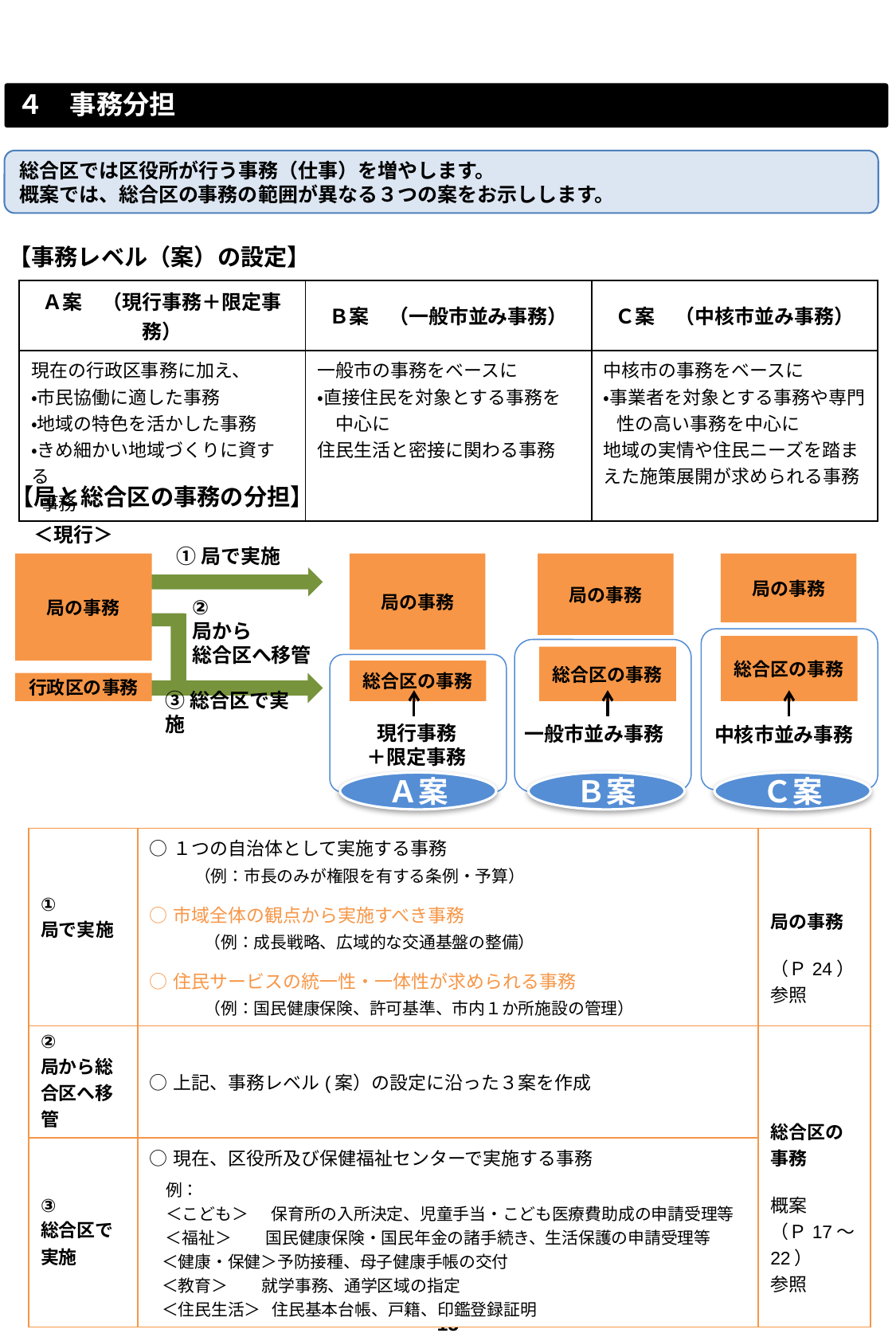

４　事務分担
総合区では区役所が行う事務（仕事）を増やします。
概案では、総合区の事務の範囲が異なる３つの案をお示しします。
【事務レベル（案）の設定】
| Ａ案　（現行事務＋限定事務） | Ｂ案　（一般市並み事務） | Ｃ案　（中核市並み事務） |
| --- | --- | --- |
| 現在の行政区事務に加え、 ・市民協働に適した事務 ・地域の特色を活かした事務 ・きめ細かい地域づくりに資する 事務 | 一般市の事務をベースに ・直接住民を対象とする事務を 　中心に 住民生活と密接に関わる事務 | 中核市の事務をベースに ・事業者を対象とする事務や専門 性の高い事務を中心に 地域の実情や住民ニーズを踏まえた施策展開が求められる事務 |
【局と総合区の事務の分担】
＜現行＞
①局で実施

局の事務

局の事務

局の事務

局の事務

②
局から
総合区へ移管

総合区の事務

総合区の事務

総合区の事務

行政区の事務

③総合区で実施
一般市並み事務
中核市並み事務
現行事務
＋限定事務
Ａ案
Ｂ案
Ｃ案

| ① 局で実施 | ○１つの自治体として実施する事務 　 　 （例：市長のみが権限を有する条例・予算） ○市域全体の観点から実施すべき事務 　　　（例：成長戦略、広域的な交通基盤の整備） ○住民サービスの統一性・一体性が求められる事務 　　　（例：国民健康保険、許可基準、市内１か所施設の管理） | 局の事務 （Ｐ24） 参照 |
| --- | --- | --- |
| ② 局から総合区へ移管 | ○上記、事務レベル(案）の設定に沿った３案を作成 | 総合区の事務 概案 （Ｐ17～22） 参照 |
| ③ 総合区で実施 | ○現在、区役所及び保健福祉センターで実施する事務 　例： 　＜こども＞ 保育所の入所決定、児童手当・こども医療費助成の申請受理等 ＜福祉＞ 国民健康保険・国民年金の諸手続き、生活保護の申請受理等 ＜健康・保健＞予防接種、母子健康手帳の交付 ＜教育＞ 就学事務、通学区域の指定 ＜住民生活＞ 住民基本台帳、戸籍、印鑑登録証明 |  |

- 15 -